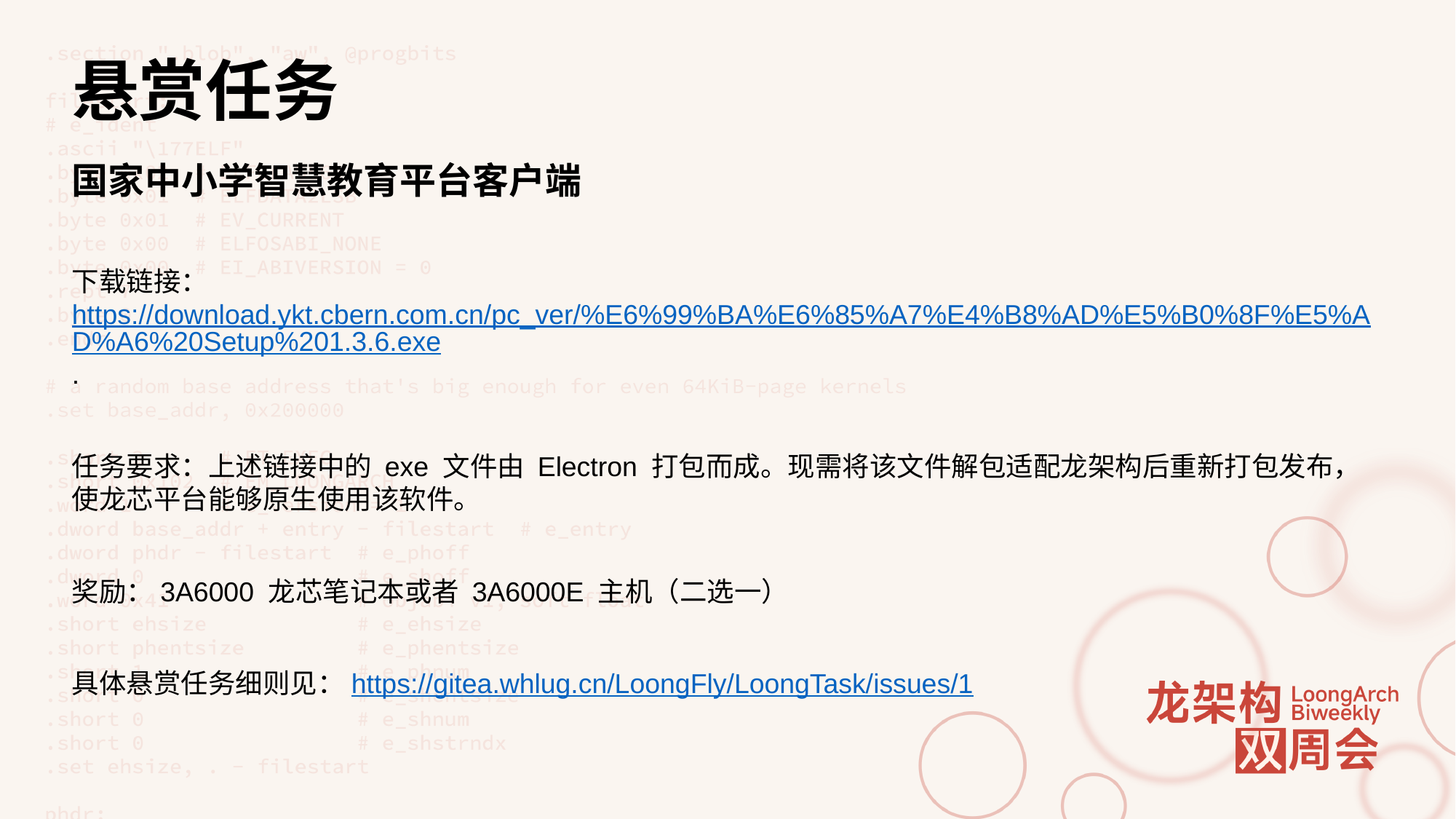

# 悬赏任务
国家中小学智慧教育平台客户端

下载链接：https://download.ykt.cbern.com.cn/pc_ver/%E6%99%BA%E6%85%A7%E4%B8%AD%E5%B0%8F%E5%AD%A6%20Setup%201.3.6.exe.

任务要求：上述链接中的 exe 文件由 Electron 打包而成。现需将该文件解包适配龙架构后重新打包发布，使龙芯平台能够原生使用该软件。

奖励：3A6000 龙芯笔记本或者 3A6000E 主机（二选一）

具体悬赏任务细则见：https://gitea.whlug.cn/LoongFly/LoongTask/issues/1